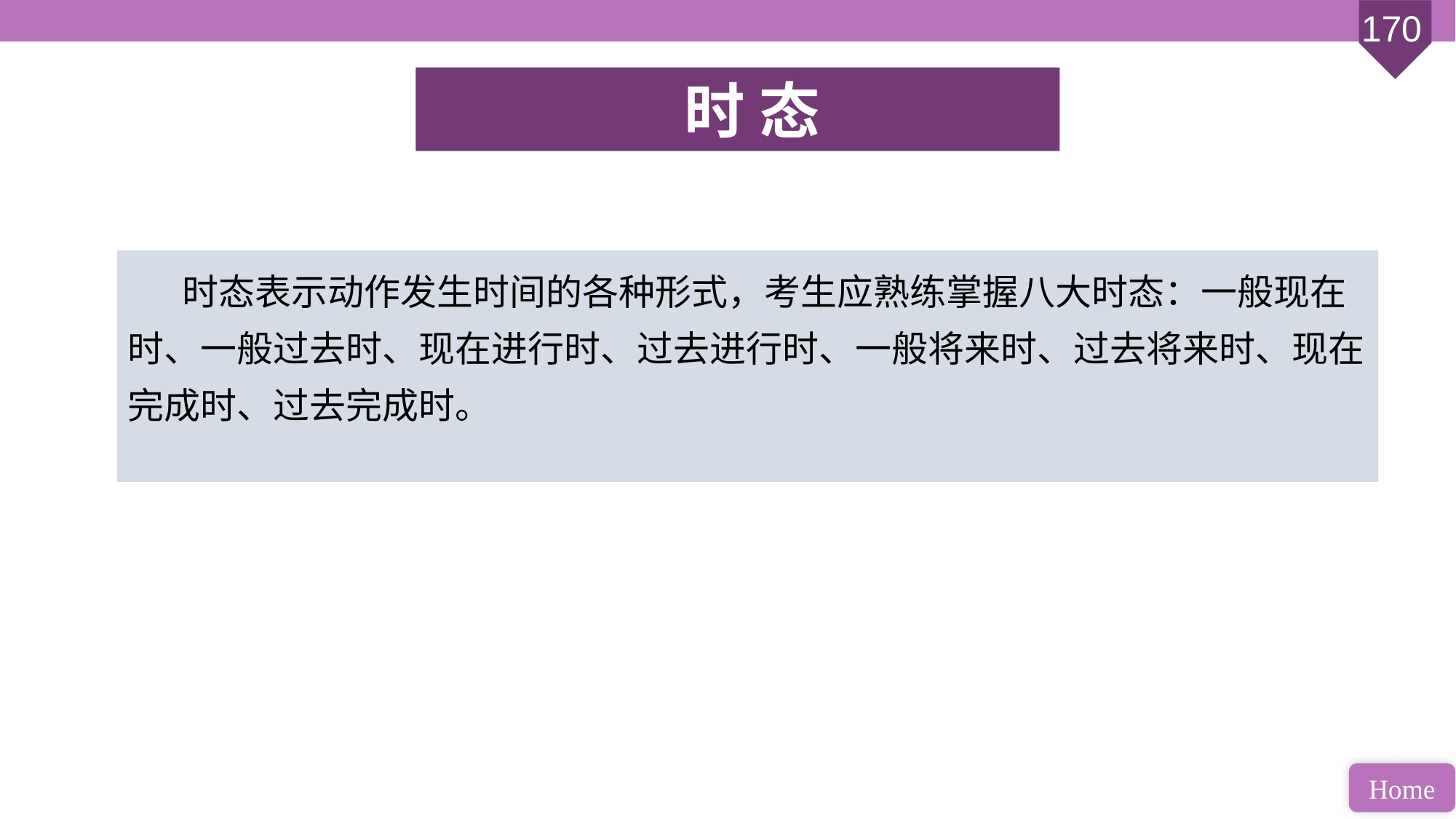

时 态
时态表示动作发生时间的各种形式，考生应熟练掌握八大时态：一般现在时、一般过去时、现在进行时、过去进行时、一般将来时、过去将来时、现在完成时、过去完成时。